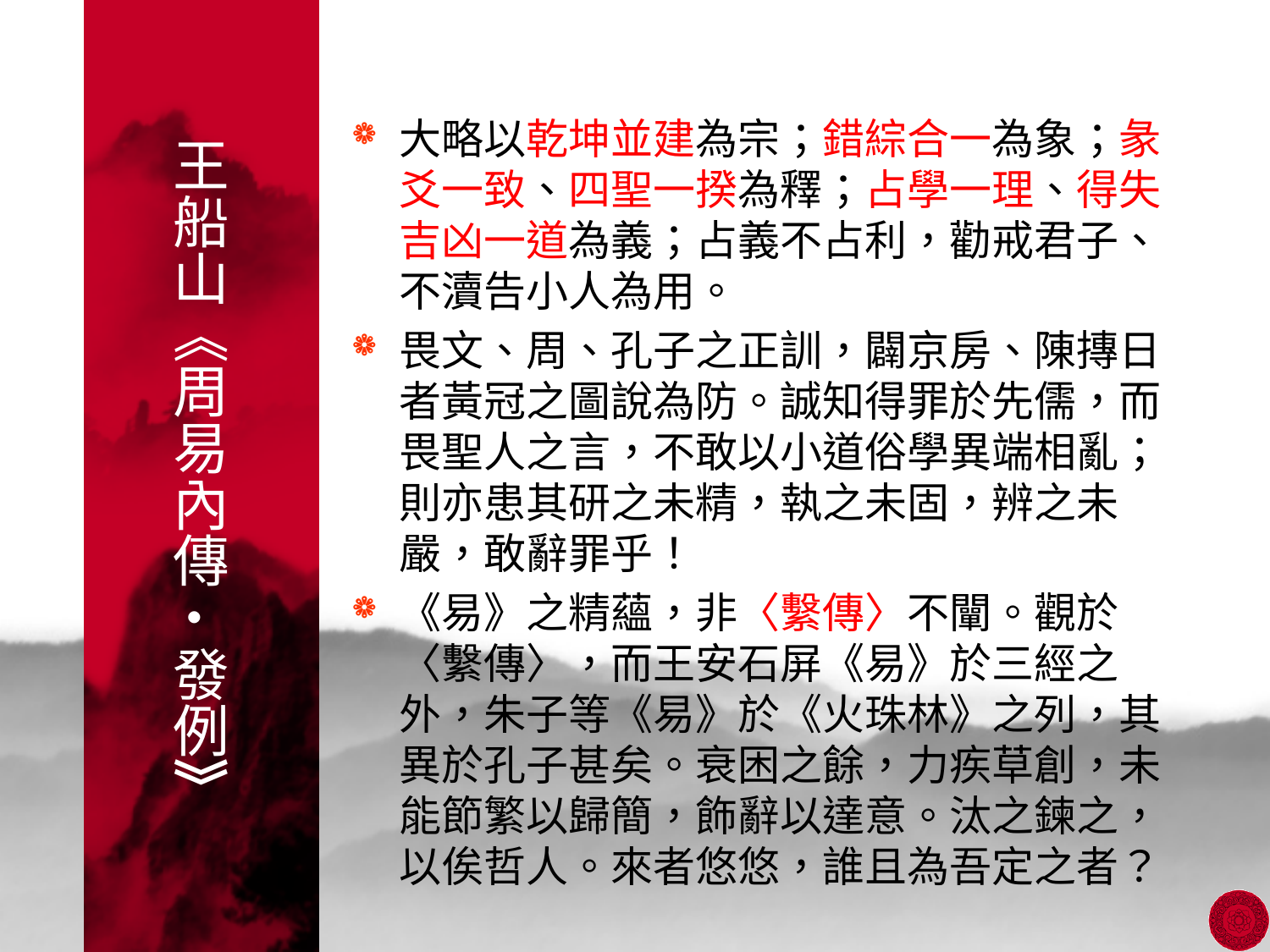

大略以乾坤並建為宗；錯綜合一為象；彖爻一致、四聖一揆為釋；占學一理、得失吉凶一道為義；占義不占利，勸戒君子、不瀆告小人為用。
畏文、周、孔子之正訓，闢京房、陳摶日者黃冠之圖說為防。誠知得罪於先儒，而畏聖人之言，不敢以小道俗學異端相亂；則亦患其研之未精，執之未固，辨之未嚴，敢辭罪乎！
《易》之精蘊，非〈繫傳〉不闡。觀於〈繫傳〉，而王安石屏《易》於三經之外，朱子等《易》於《火珠林》之列，其異於孔子甚矣。衰困之餘，力疾草創，未能節繁以歸簡，飾辭以達意。汰之鍊之，以俟哲人。來者悠悠，誰且為吾定之者？
# 王船山《周易內傳‧發例》